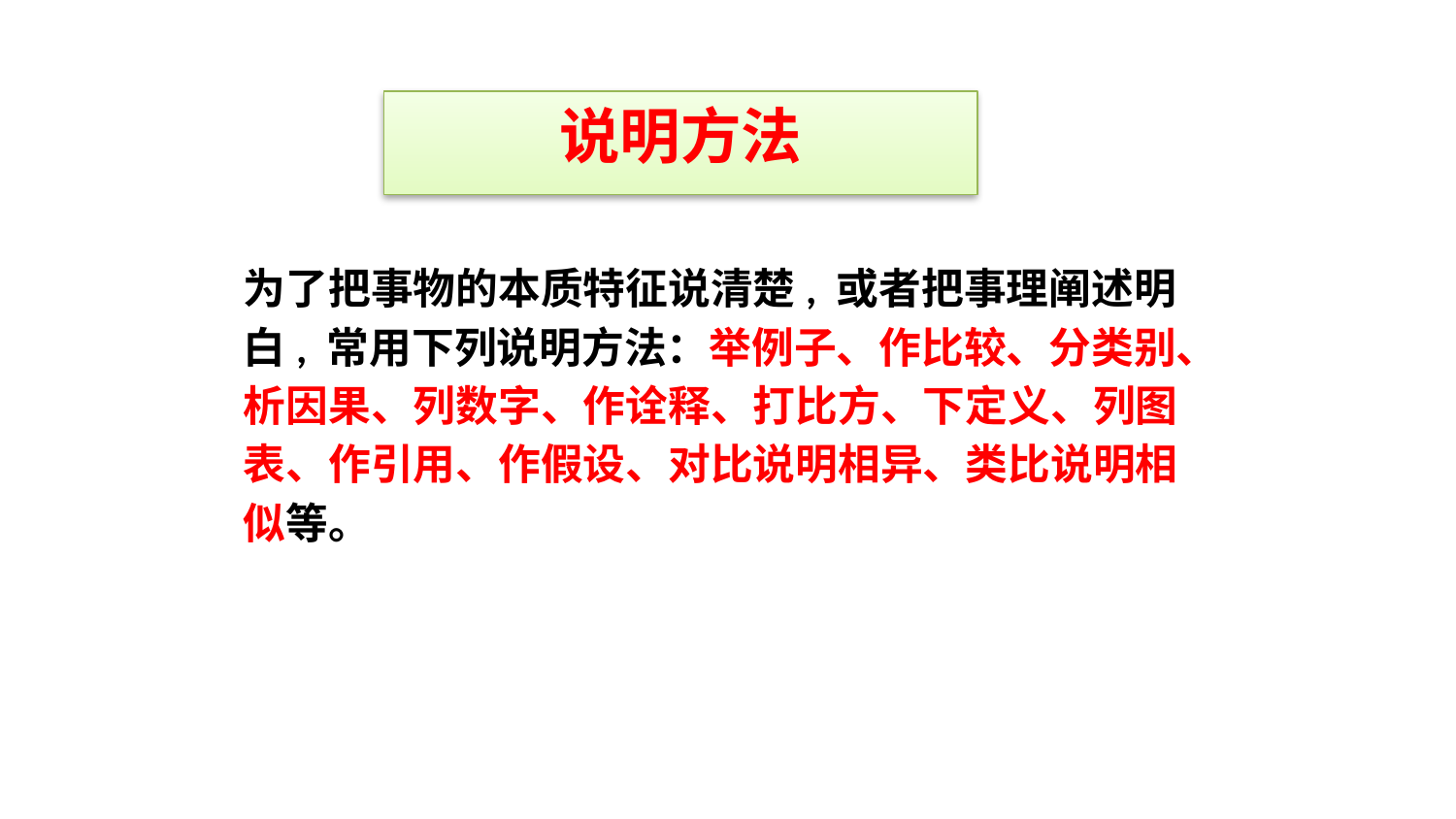

说明方法
为了把事物的本质特征说清楚, 或者把事理阐述明白, 常用下列说明方法：举例子、作比较、分类别、析因果、列数字、作诠释、打比方、下定义、列图表、作引用、作假设、对比说明相异、类比说明相似等。